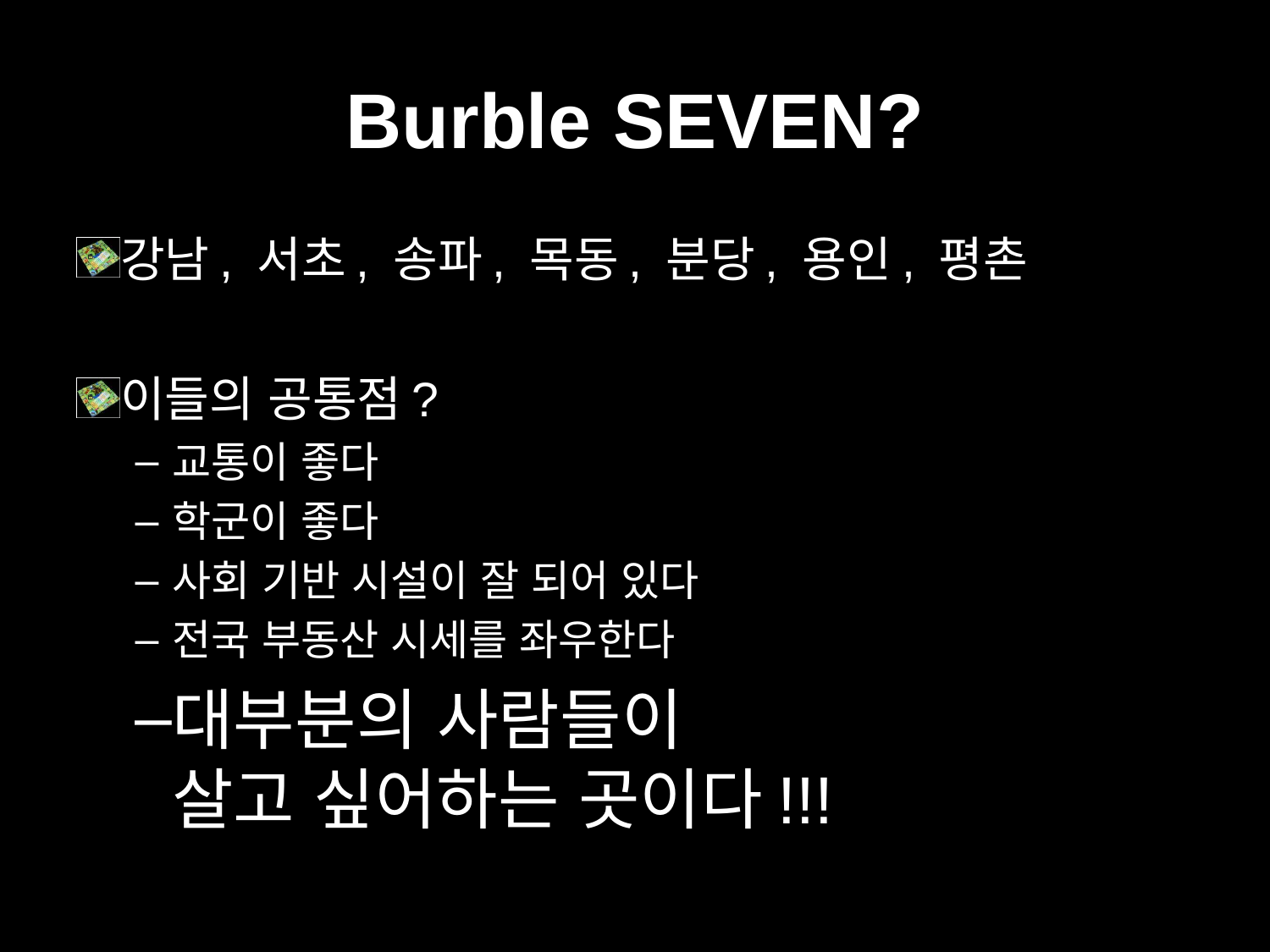

# Burble SEVEN?
강남, 서초, 송파, 목동, 분당, 용인, 평촌

이들의 공통점?
교통이 좋다
학군이 좋다
사회 기반 시설이 잘 되어 있다
전국 부동산 시세를 좌우한다
대부분의 사람들이
살고 싶어하는 곳이다!!!